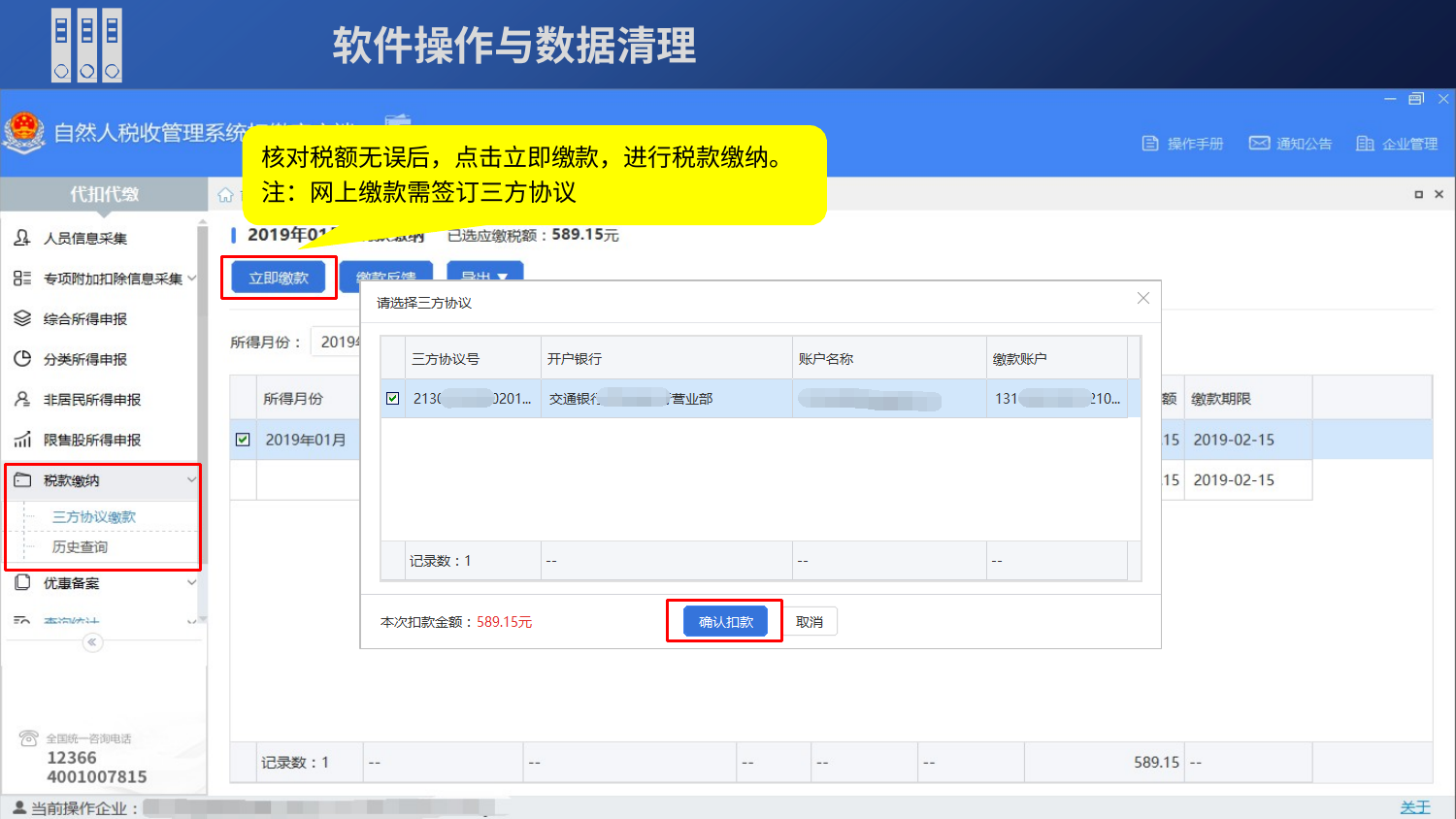

软件操作与数据清理

核对税额无误后，点击立即缴款，进行税款缴纳。
注：网上缴款需签订三方协议